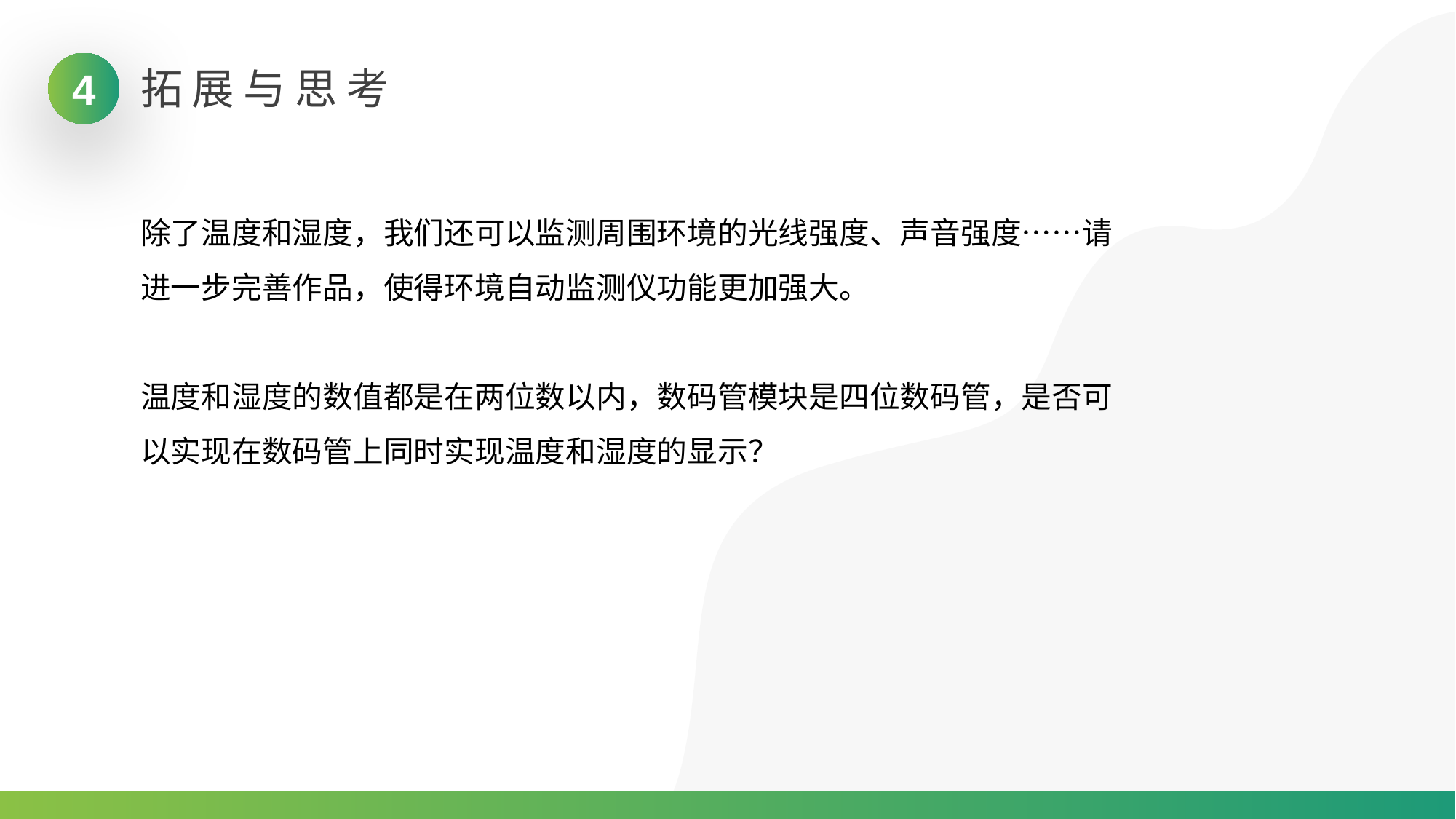

拓展与思考
4
除了温度和湿度，我们还可以监测周围环境的光线强度、声音强度……请进一步完善作品，使得环境自动监测仪功能更加强大。

温度和湿度的数值都是在两位数以内，数码管模块是四位数码管，是否可以实现在数码管上同时实现温度和湿度的显示？